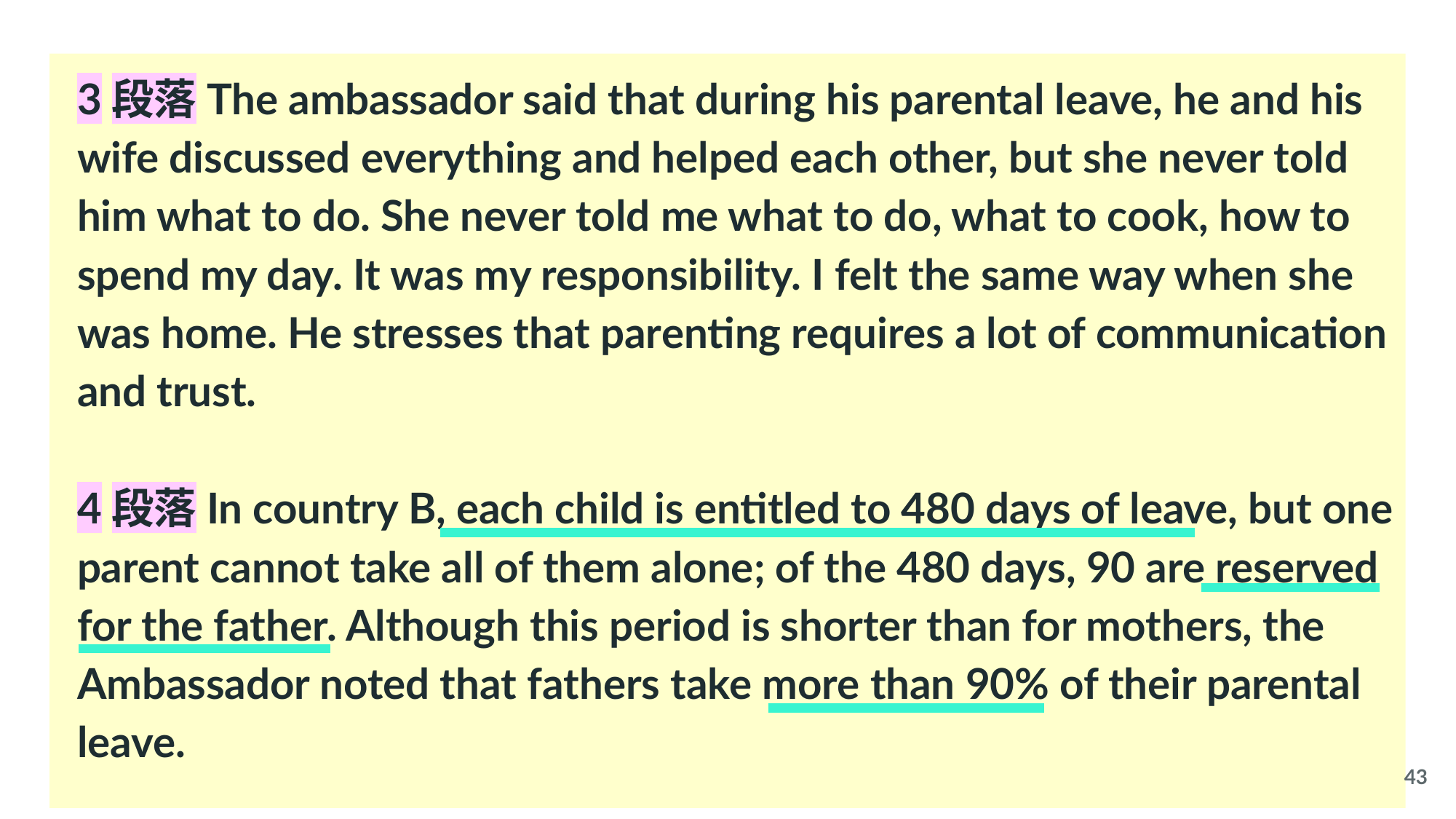

3段落The ambassador said that during his parental leave, he and his wife discussed everything and helped each other, but she never told him what to do. She never told me what to do, what to cook, how to spend my day. It was my responsibility. I felt the same way when she was home. He stresses that parenting requires a lot of communication and trust.

4段落In country B, each child is entitled to 480 days of leave, but one parent cannot take all of them alone; of the 480 days, 90 are reserved for the father. Although this period is shorter than for mothers, the Ambassador noted that fathers take more than 90% of their parental leave.
43